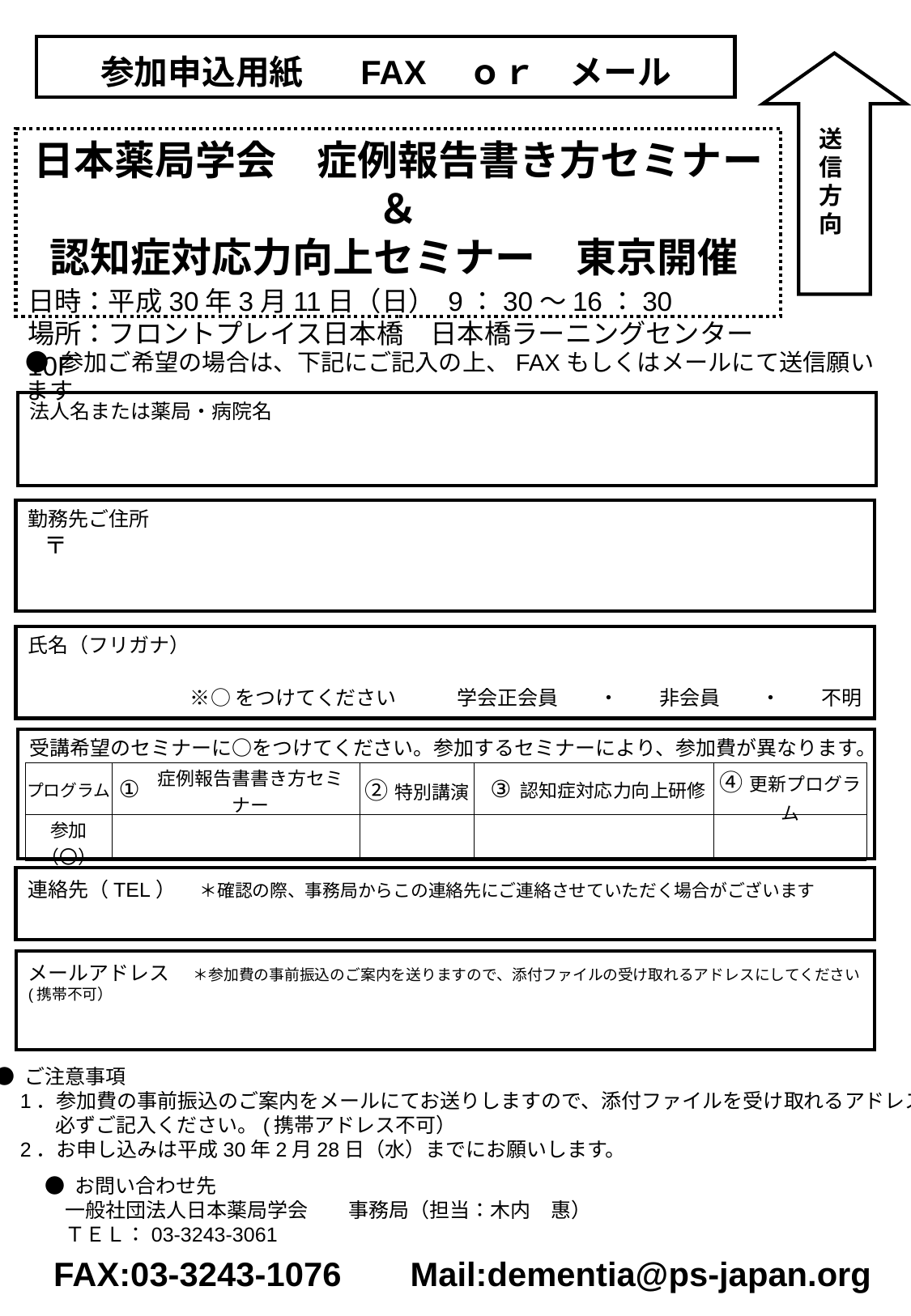

参加申込用紙　  FAX　ｏｒ　メール

送信
方
向
日本薬局学会　症例報告書き方セミナー＆
認知症対応力向上セミナー　東京開催

日時：平成30年3月11日（日） 9：30～16：30
場所：フロントプレイス日本橋　日本橋ラーニングセンター10F
● 参加ご希望の場合は、下記にご記入の上、FAXもしくはメールにて送信願います
法人名または薬局・病院名

勤務先ご住所
  〒
氏名（フリガナ）

※○をつけてください　　　学会正会員　　・　　非会員　　・　　不明

受講希望のセミナーに○をつけてください。参加するセミナーにより、参加費が異なります。

| プログラム | ① | 症例報告書書き方セミナー | ②特別講演 | ③ | 認知症対応力向上研修 | ④更新プログラム |
| --- | --- | --- | --- | --- | --- | --- |
| 参加（〇） |  |  |  |  |  |  |
連絡先（TEL）　＊確認の際、事務局からこの連絡先にご連絡させていただく場合がございます

メールアドレス　＊参加費の事前振込のご案内を送りますので、添付ファイルの受け取れるアドレスにしてください(携帯不可）

● ご注意事項
　1．参加費の事前振込のご案内をメールにてお送りしますので、添付ファイルを受け取れるアドレスを
　　　必ずご記入ください。(携帯アドレス不可）
　2．お申し込みは平成30年2月28日（水）までにお願いします。

● お問い合わせ先
　一般社団法人日本薬局学会　　事務局（担当：木内　惠）
　ＴＥＬ：03-3243-3061
FAX:03-3243-1076  　Mail:dementia@ps-japan.org